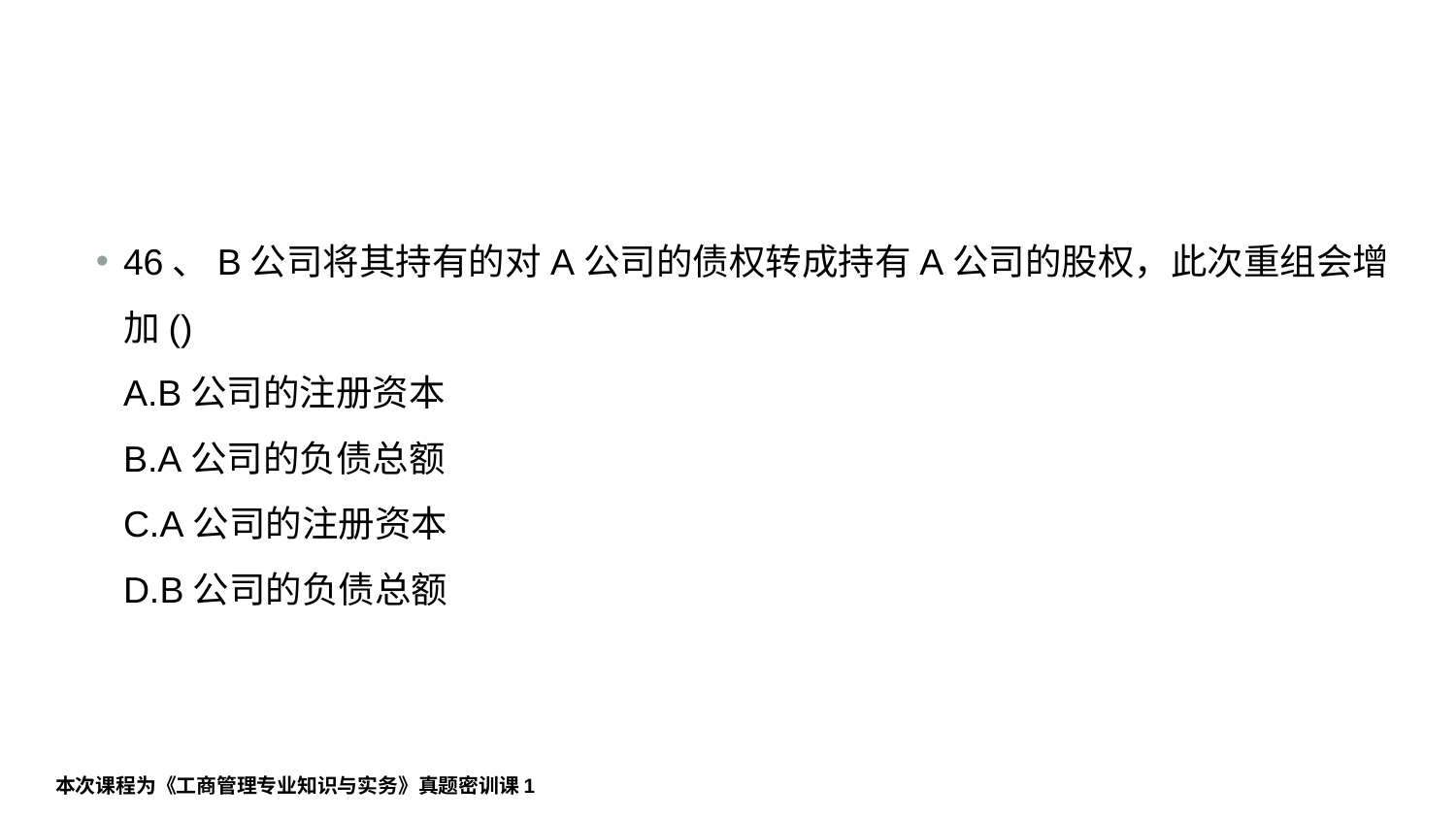

46、B公司将其持有的对A公司的债权转成持有A公司的股权，此次重组会增加()
A.B公司的注册资本
B.A公司的负债总额
C.A公司的注册资本
D.B公司的负债总额